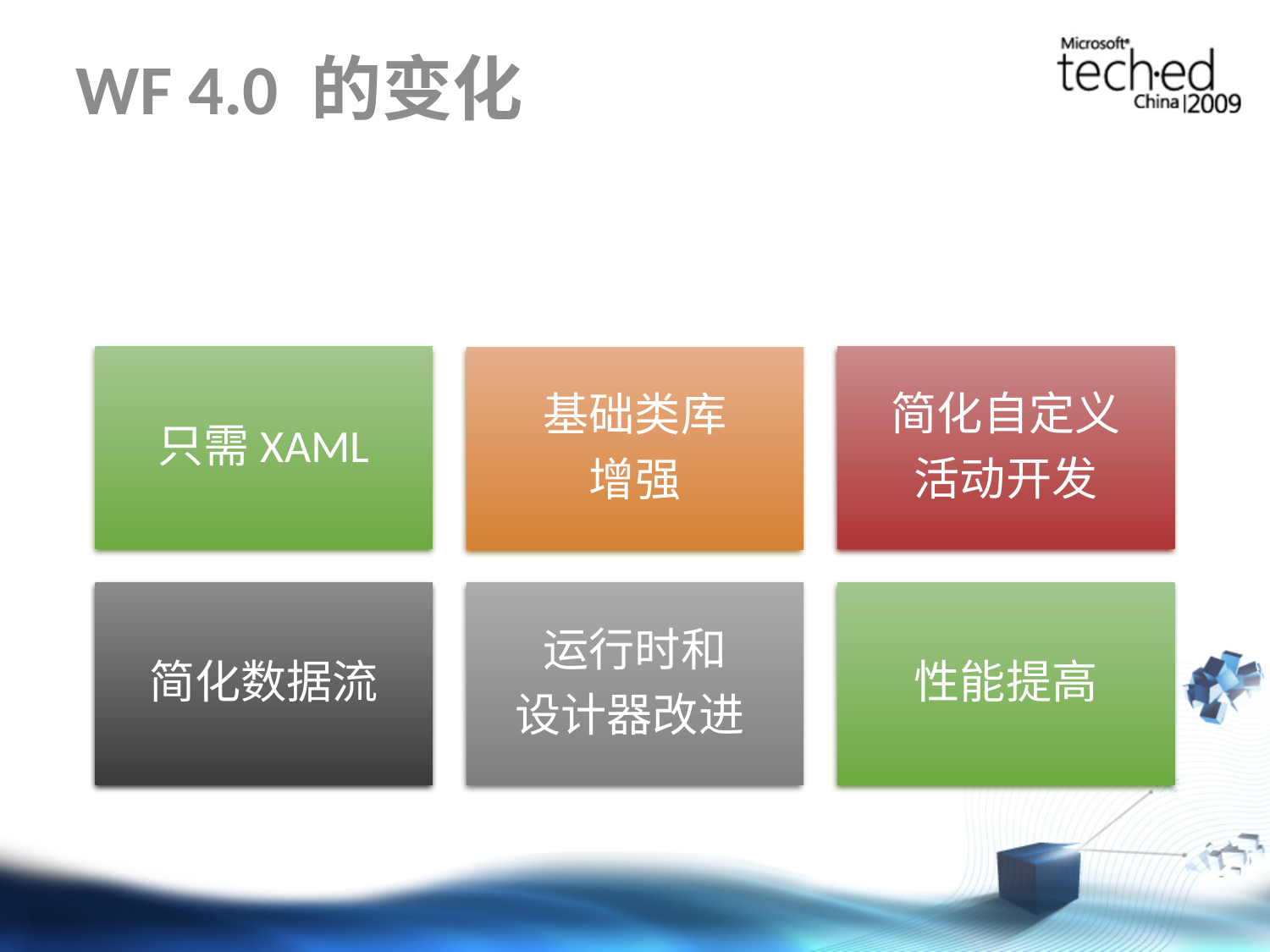

# WF 4.0 的变化
只需XAML
基础类库
增强
简化自定义
活动开发
简化数据流
运行时和
设计器改进
性能提高